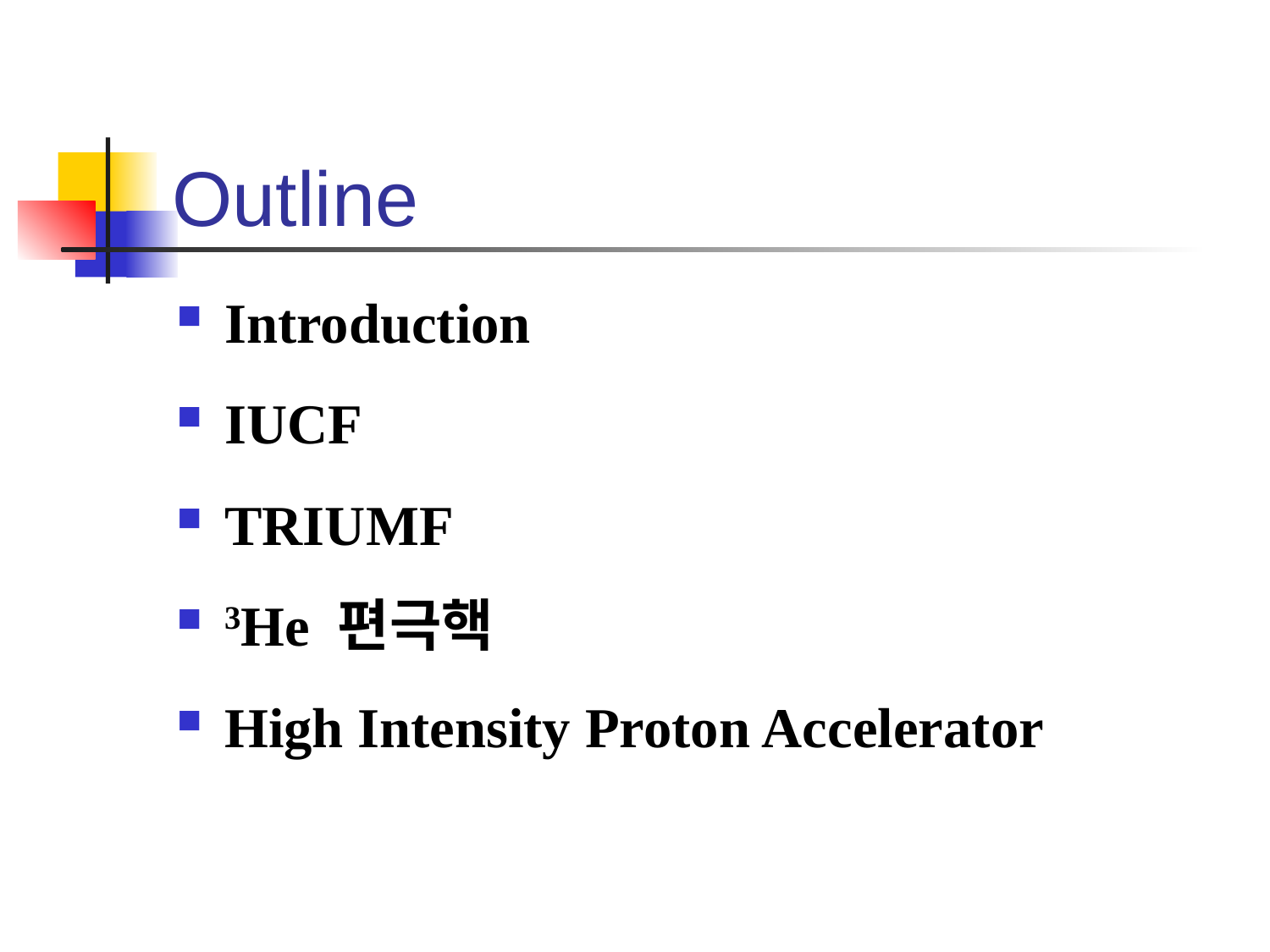

# Outline
Introduction

IUCF

TRIUMF

3He 편극핵

High Intensity Proton Accelerator